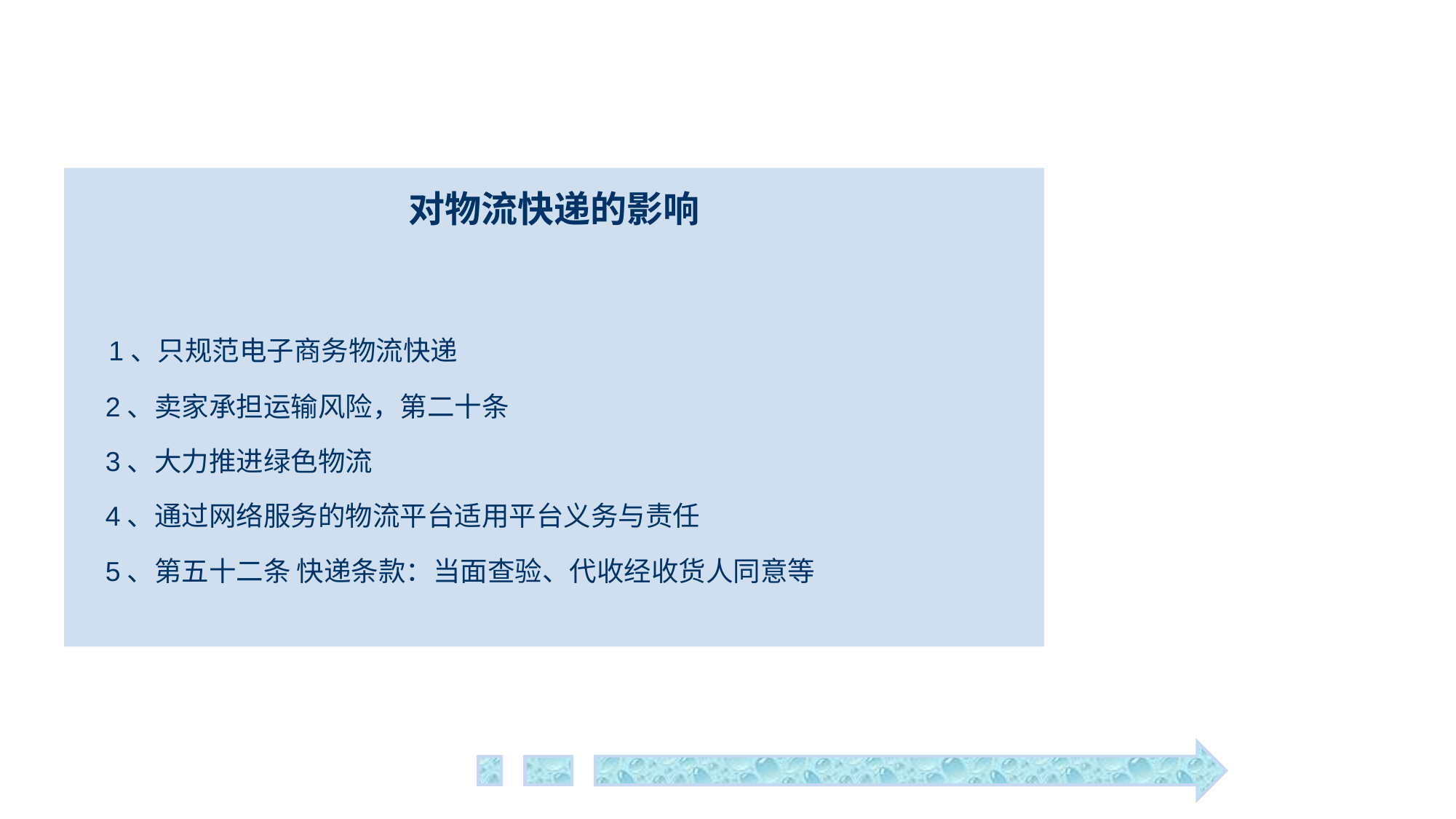

对物流快递的影响

    1、只规范电子商务物流快递
    2、卖家承担运输风险，第二十条
    3、大力推进绿色物流
    4、通过网络服务的物流平台适用平台义务与责任
    5、第五十二条 快递条款：当面查验、代收经收货人同意等